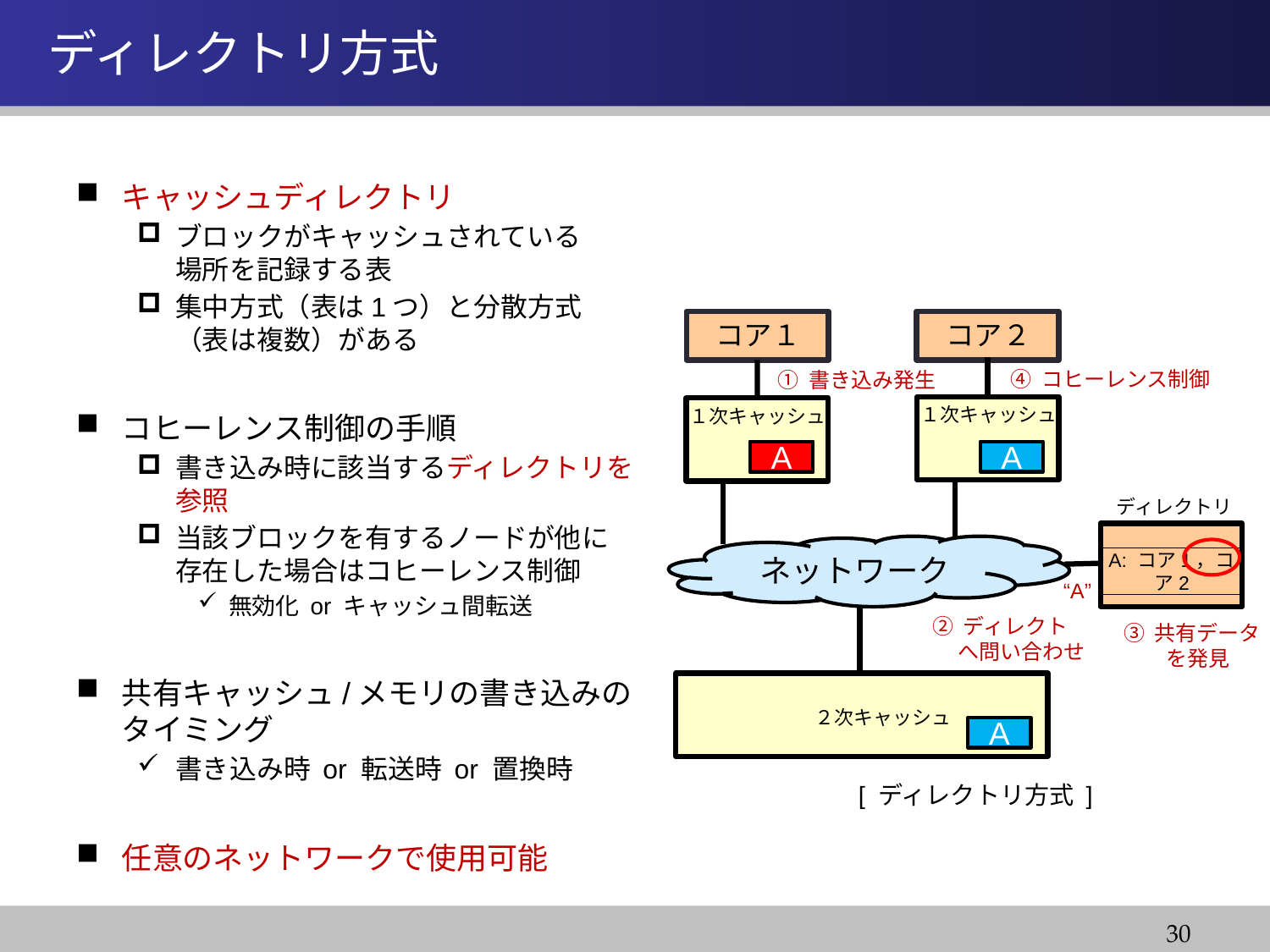

情報システム基盤学基礎１
# ディレクトリ方式
キャッシュディレクトリ
ブロックがキャッシュされている
場所を記録する表
集中方式（表は1つ）と分散方式（表は複数）がある

コヒーレンス制御の手順
書き込み時に該当するディレクトリを参照
当該ブロックを有するノードが他に存在した場合はコヒーレンス制御
無効化 or キャッシュ間転送

共有キャッシュ/メモリの書き込みのタイミング
書き込み時 or 転送時 or 置換時

任意のネットワークで使用可能

コア１
コア２
④ コヒーレンス制御
① 書き込み発生

１次キャッシュ
１次キャッシュ
A
A
A
ディレクトリ

ネットワーク

A: コア1，コア2
“A”
② ディレクト
　 へ問い合わせ
③ 共有データ
　　を発見
２次キャッシュ
A
[ ディレクトリ方式 ]
30